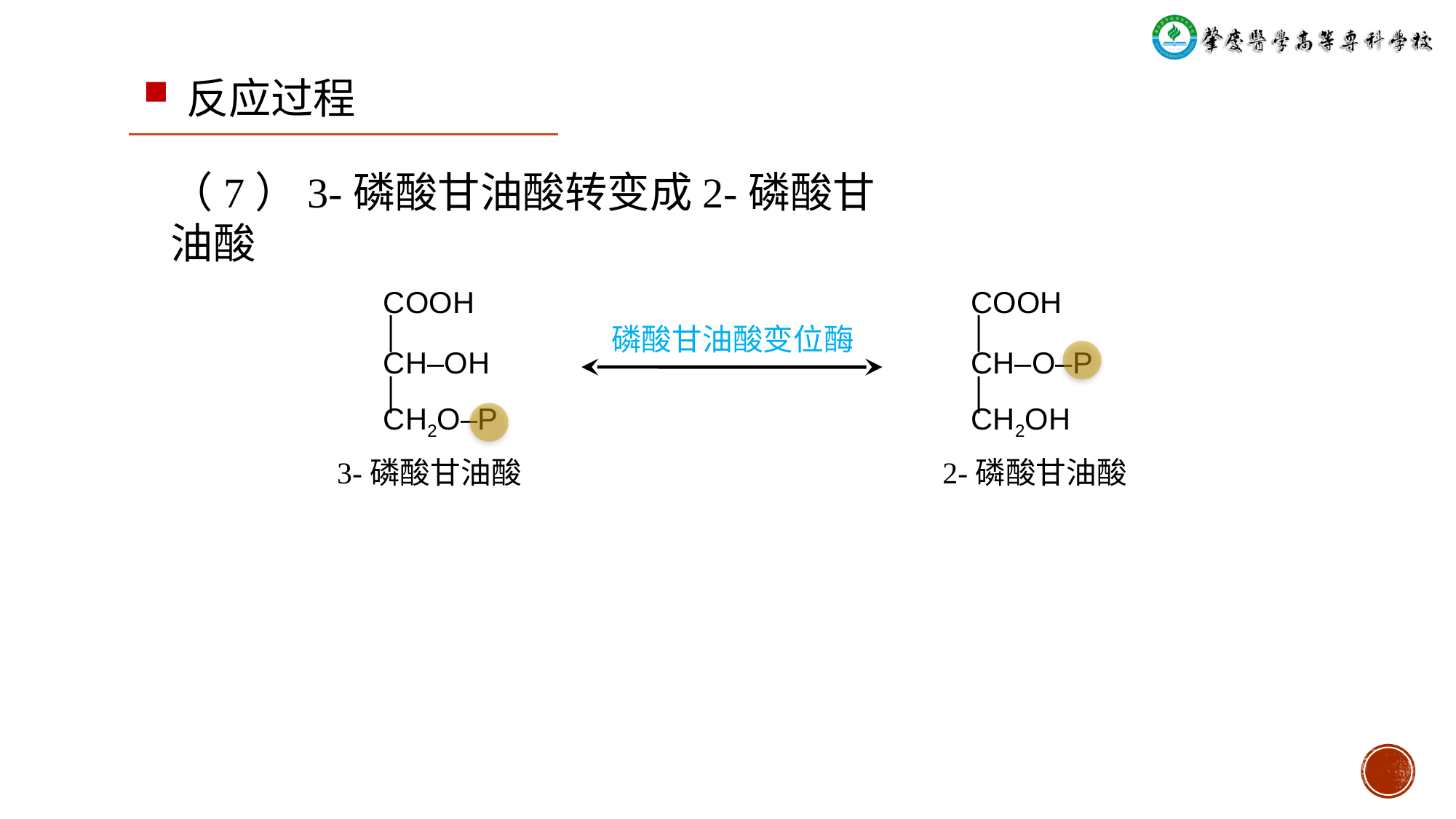

反应过程
（7）3-磷酸甘油酸转变成2-磷酸甘油酸
 COOH
 │
 CH‒OH
 │
 CH2O‒P
 COOH
 │
 CH‒O‒P
 │
 CH2OH
磷酸甘油酸变位酶

3-磷酸甘油酸
2-磷酸甘油酸